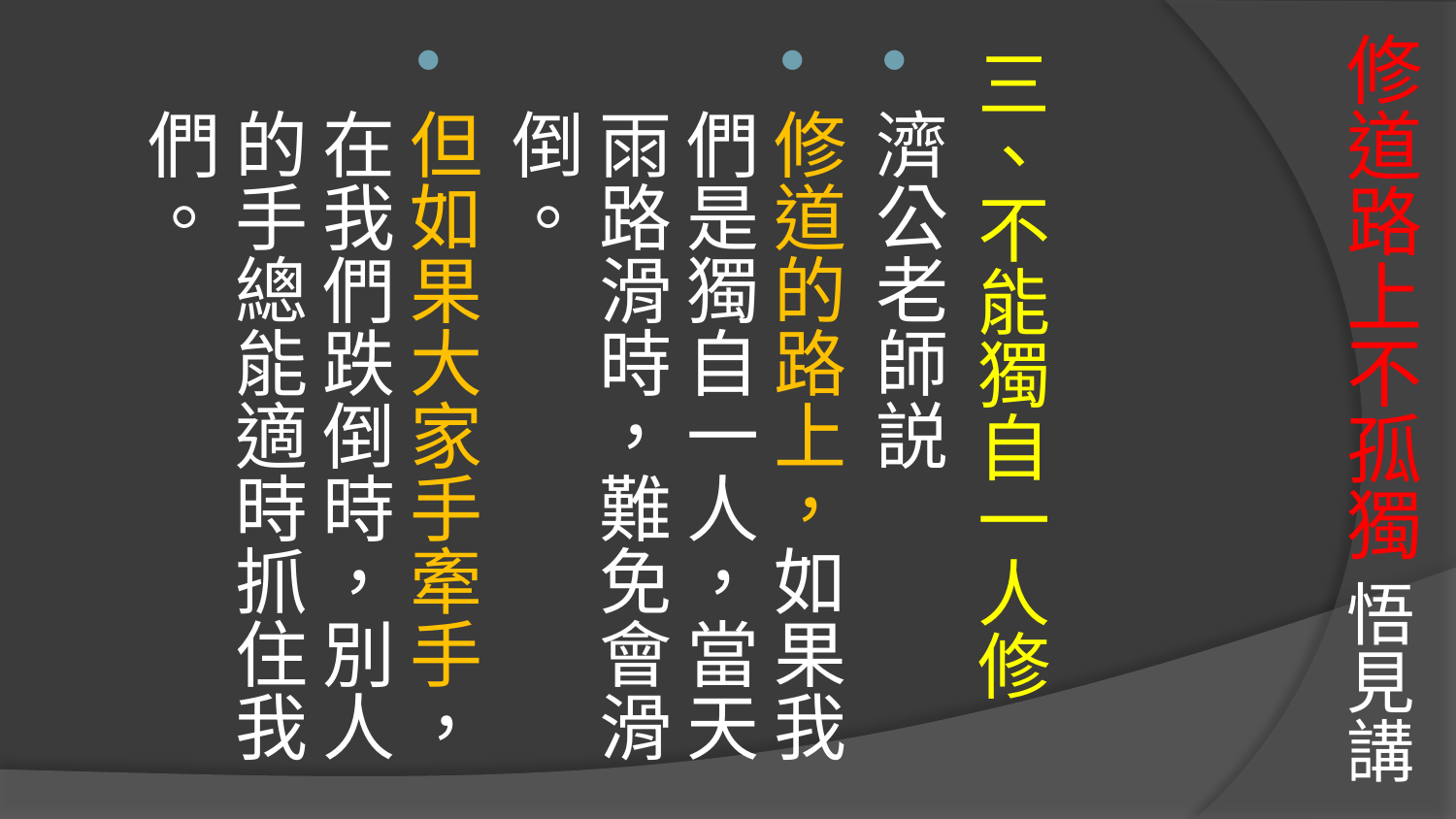

# 修道路上不孤獨 悟見講
三、不能獨自一人修
濟公老師説
修道的路上，如果我們是獨自一人，當天雨路滑時，難免會滑倒。
但如果大家手牽手，在我們跌倒時，別人的手總能適時抓住我們。